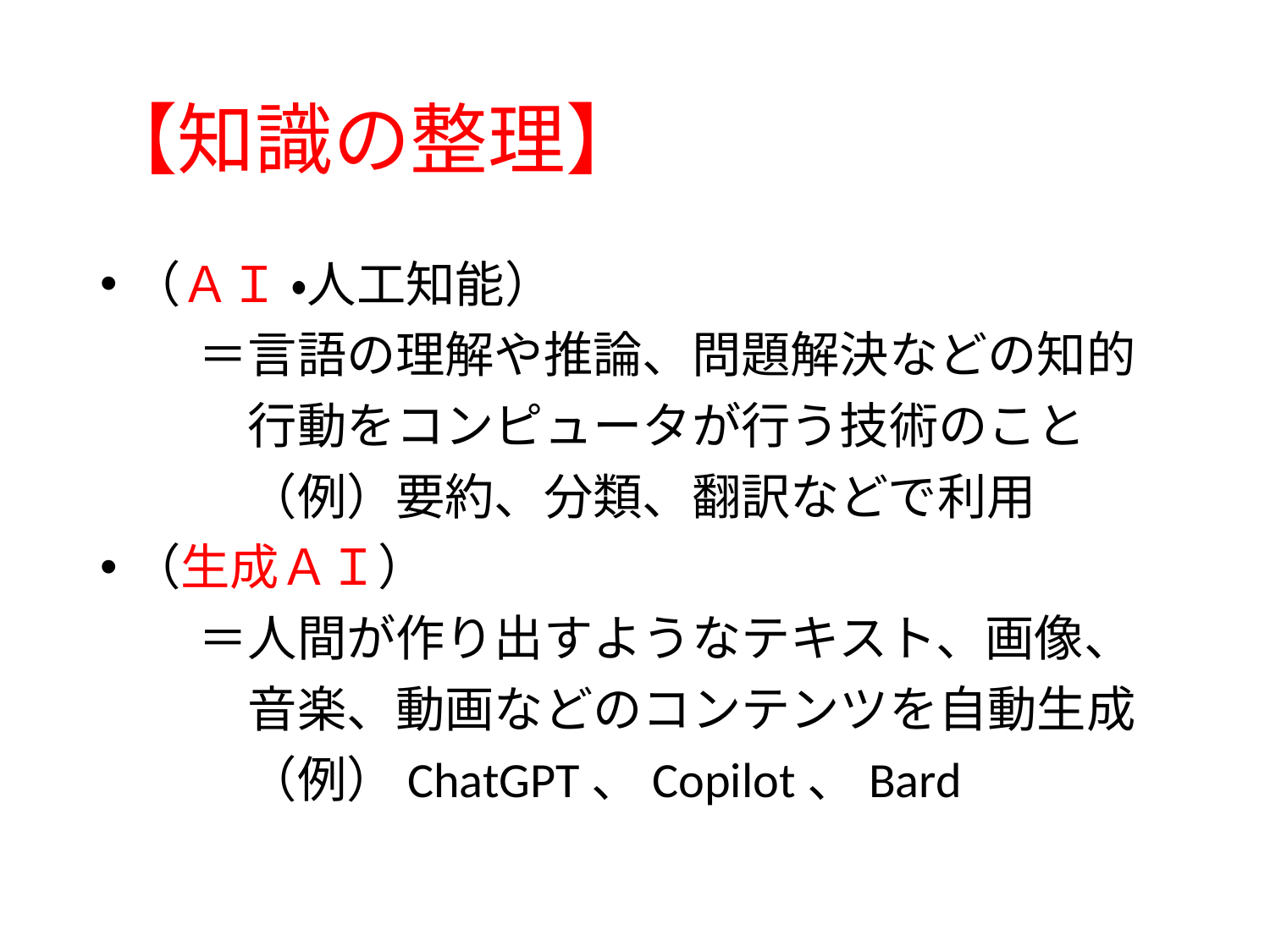

# 【知識の整理】
（ＡＩ ・人工知能）
　　＝言語の理解や推論、問題解決などの知的
　　　行動をコンピュータが行う技術のこと
　　　（例）要約、分類、翻訳などで利用
（生成ＡＩ）
　　＝人間が作り出すようなテキスト、画像、
　　　音楽、動画などのコンテンツを自動生成
　　　（例）ChatGPT、Copilot、Bard